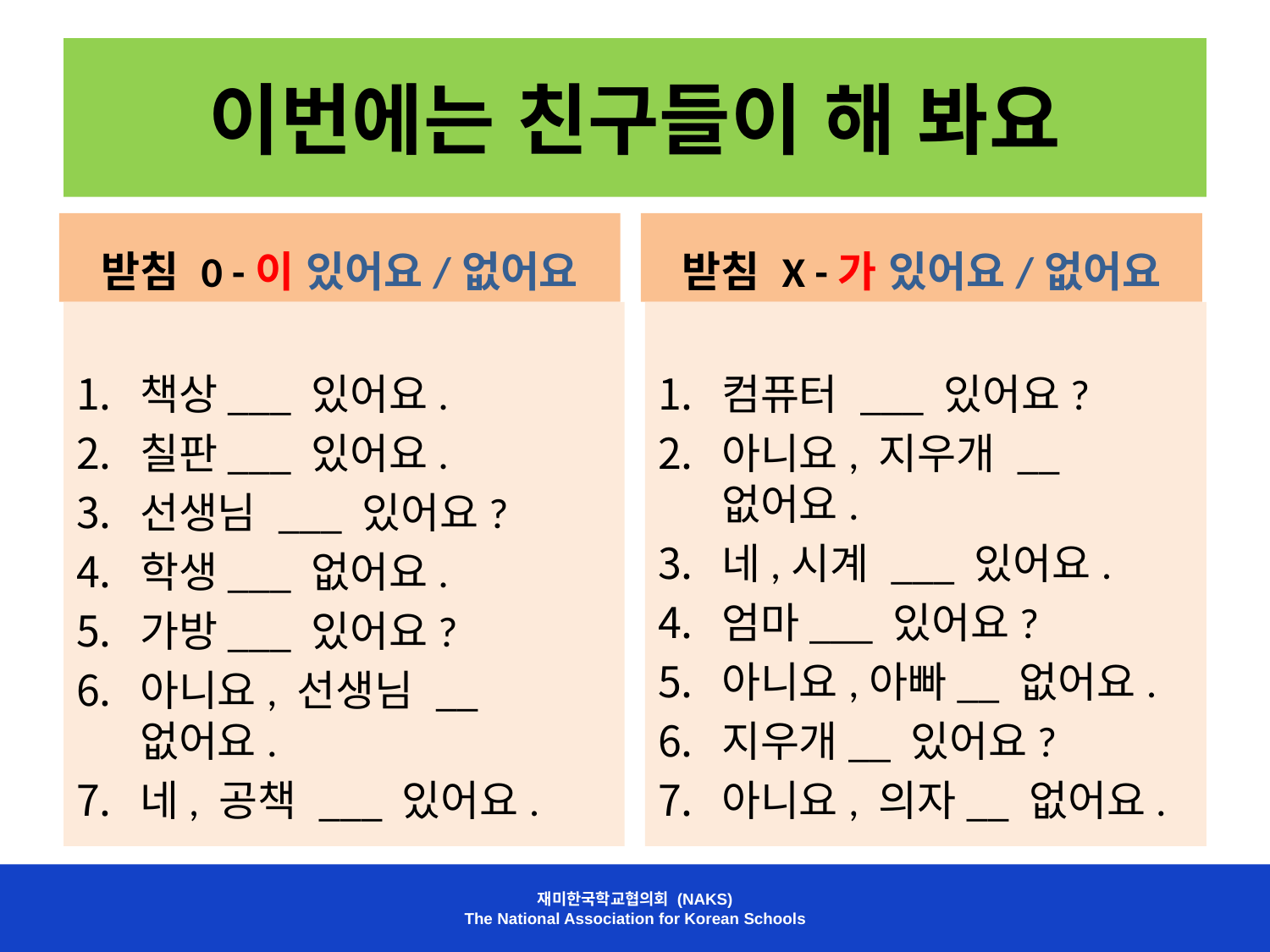

# 이번에는 친구들이 해 봐요
받침 0 -이 있어요/없어요
받침 X -가 있어요/없어요

책상___ 있어요.
칠판___ 있어요.
선생님 ___ 있어요?
학생___ 없어요.
가방___ 있어요?
아니요, 선생님 __ 없어요.
네, 공책 ___ 있어요.

컴퓨터 ___ 있어요?
아니요, 지우개 __ 없어요.
네,시계 ___ 있어요.
엄마___ 있어요?
아니요,아빠__ 없어요.
지우개__ 있어요?
아니요, 의자__ 없어요.

재미한국학교협의회 (NAKS)
The National Association for Korean Schools